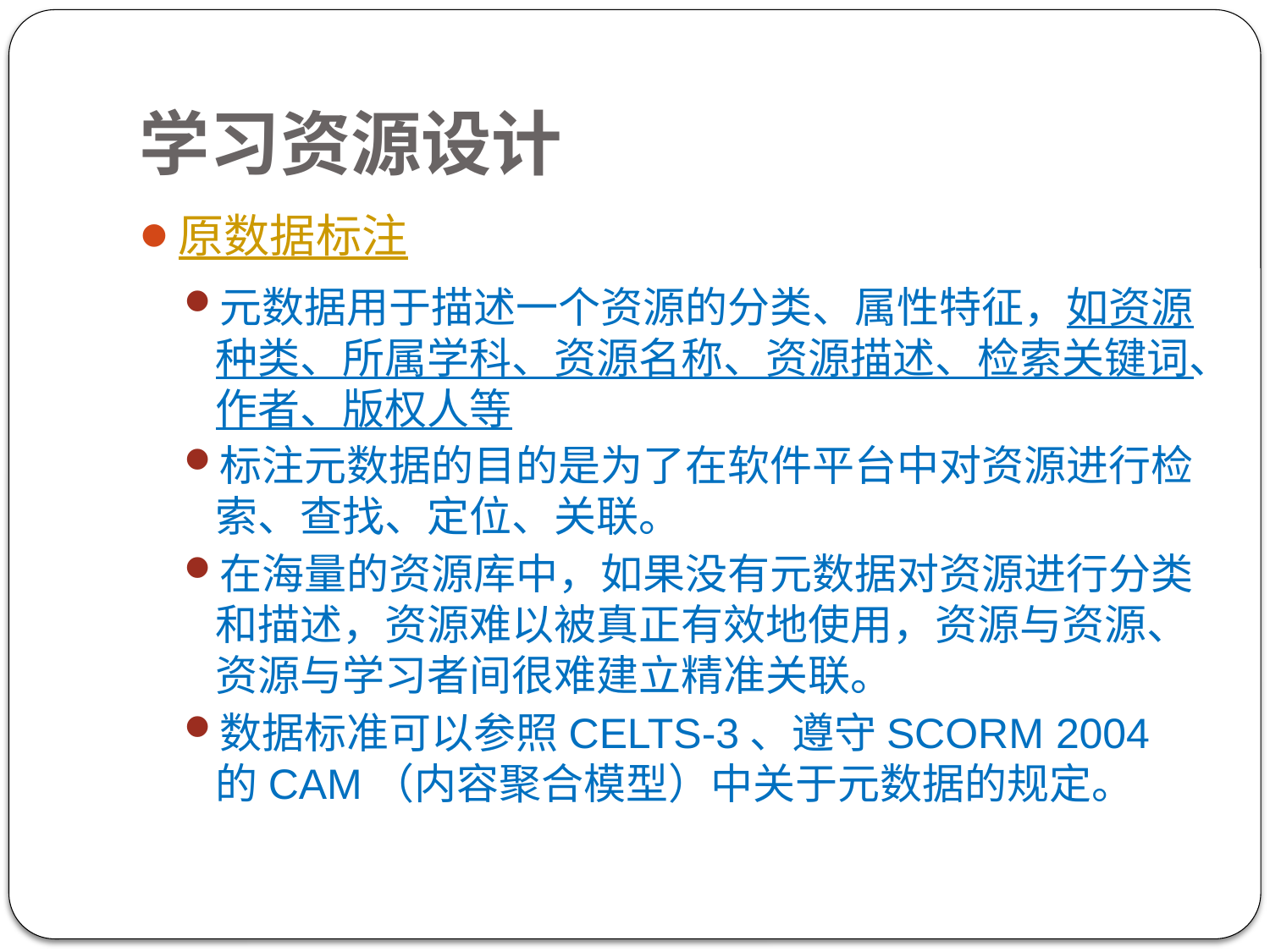

# 学习资源设计
原数据标注
元数据用于描述一个资源的分类、属性特征，如资源种类、所属学科、资源名称、资源描述、检索关键词、作者、版权人等
标注元数据的目的是为了在软件平台中对资源进行检索、查找、定位、关联。
在海量的资源库中，如果没有元数据对资源进行分类和描述，资源难以被真正有效地使用，资源与资源、资源与学习者间很难建立精准关联。
数据标准可以参照CELTS-3、遵守SCORM 2004的CAM（内容聚合模型）中关于元数据的规定。